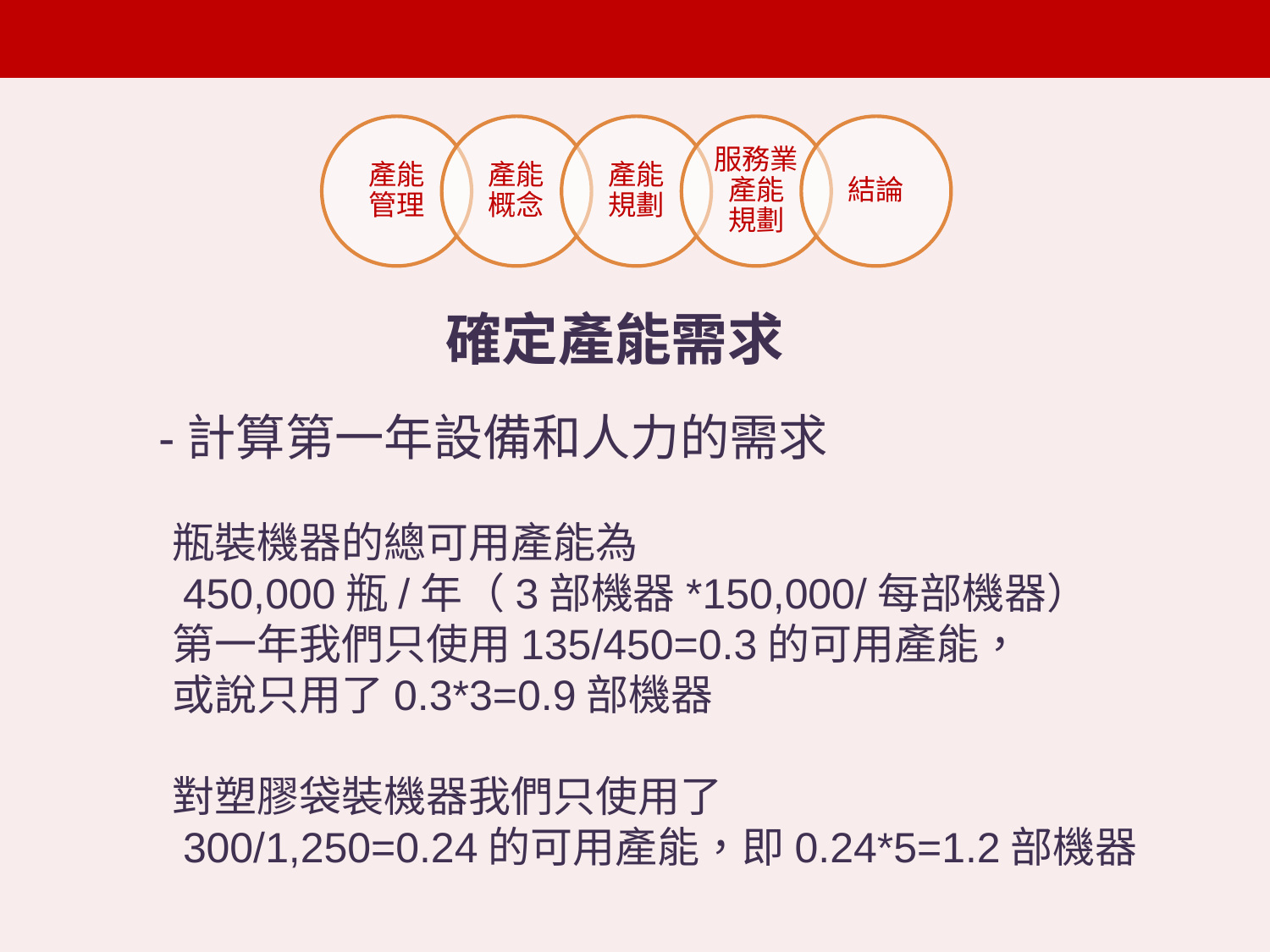

產能
管理
產能
概念
產能
規劃
服務業產能
規劃
結論
                            確定產能需求

      -計算第一年設備和人力的需求

         瓶裝機器的總可用產能為
         450,000瓶/年（3部機器*150,000/每部機器）
         第一年我們只使用135/450=0.3的可用產能，
         或說只用了0.3*3=0.9部機器
         對塑膠袋裝機器我們只使用了
         300/1,250=0.24的可用產能，即0.24*5=1.2部機器